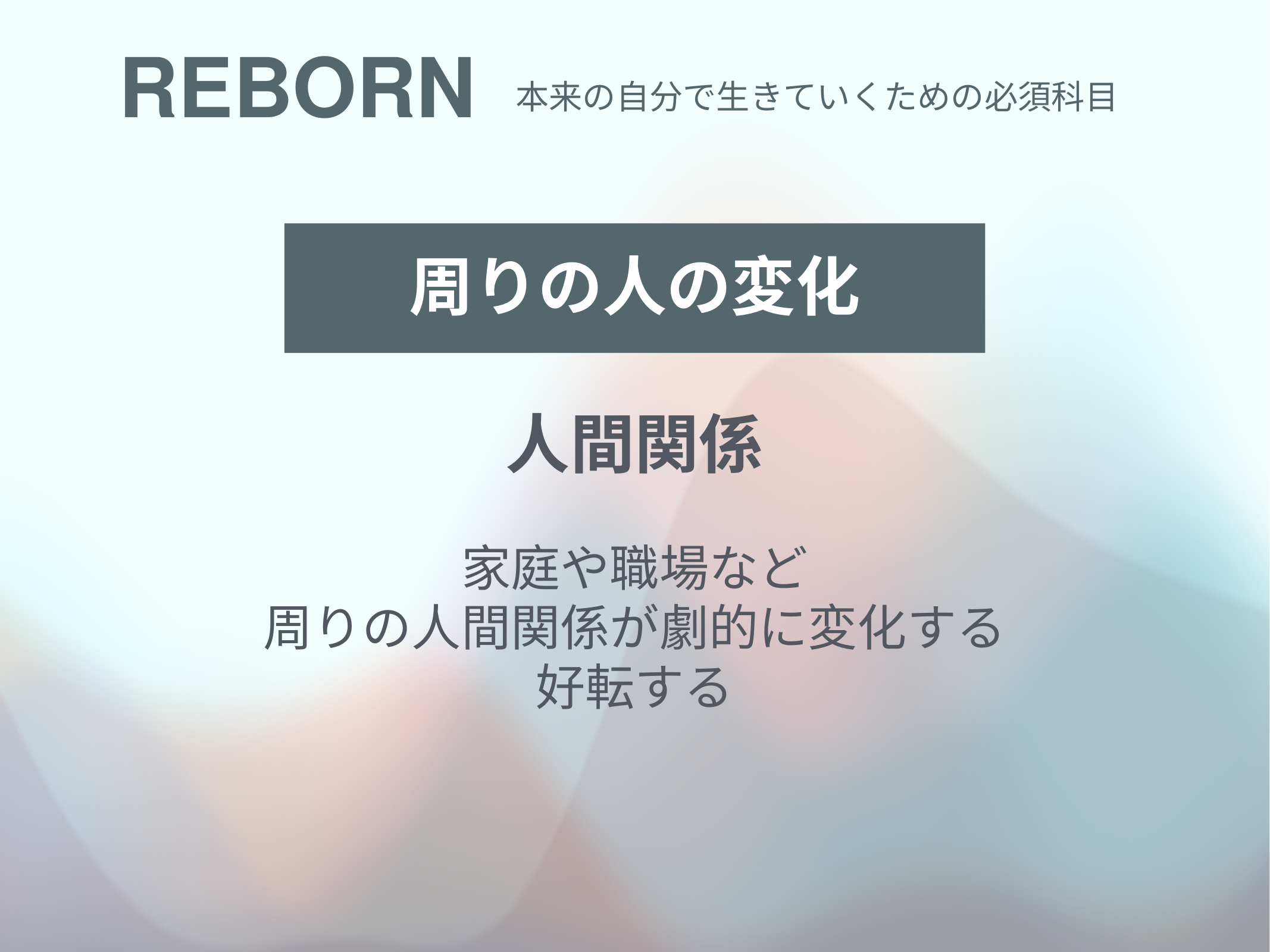

# REBORN
本来の自分で生きていくための必須科目

周りの人の変化
人間関係
家庭や職場など
周りの人間関係が劇的に変化する
好転する